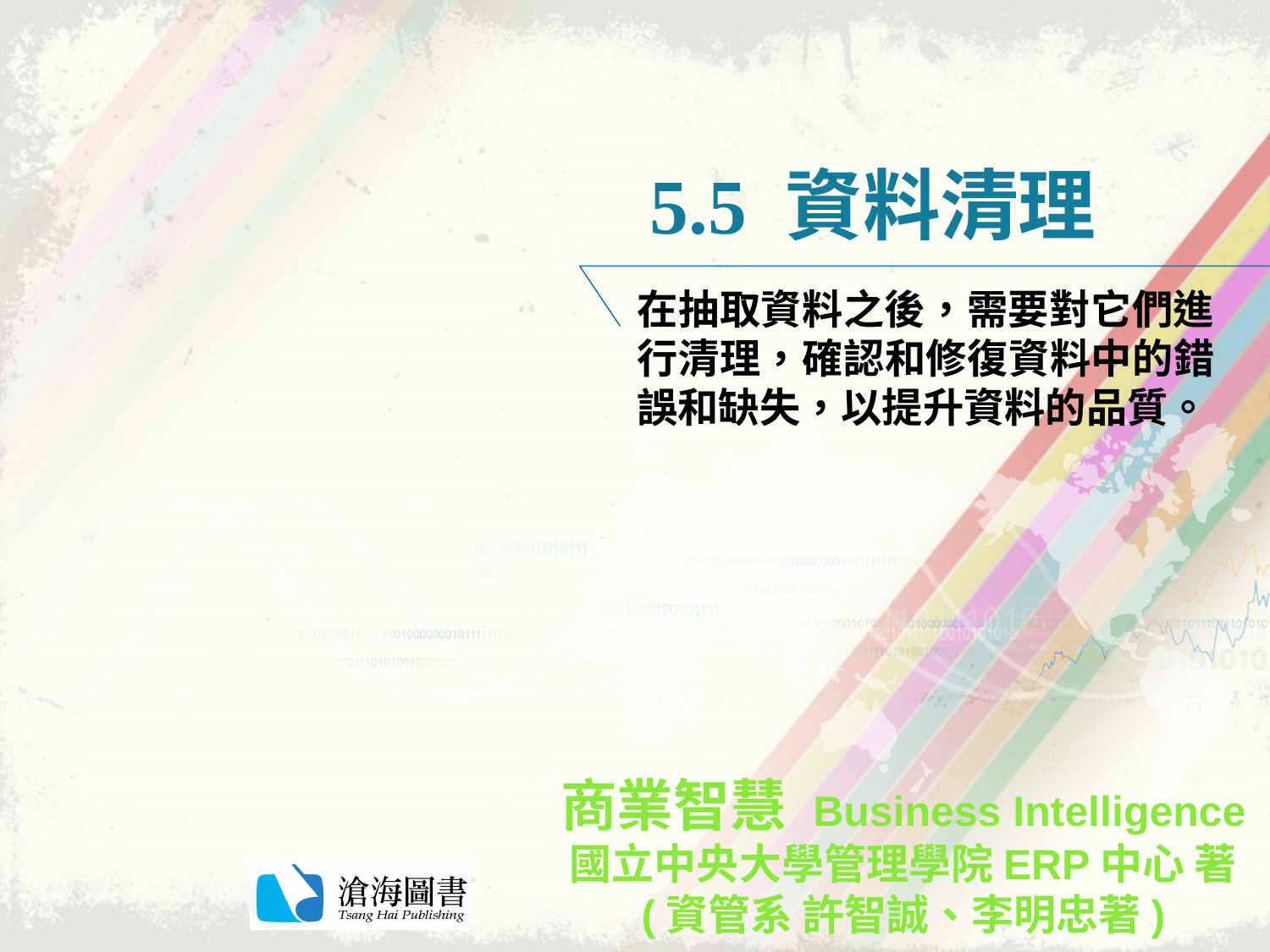

# 5.5 資料清理
在抽取資料之後，需要對它們進行清理，確認和修復資料中的錯誤和缺失，以提升資料的品質。